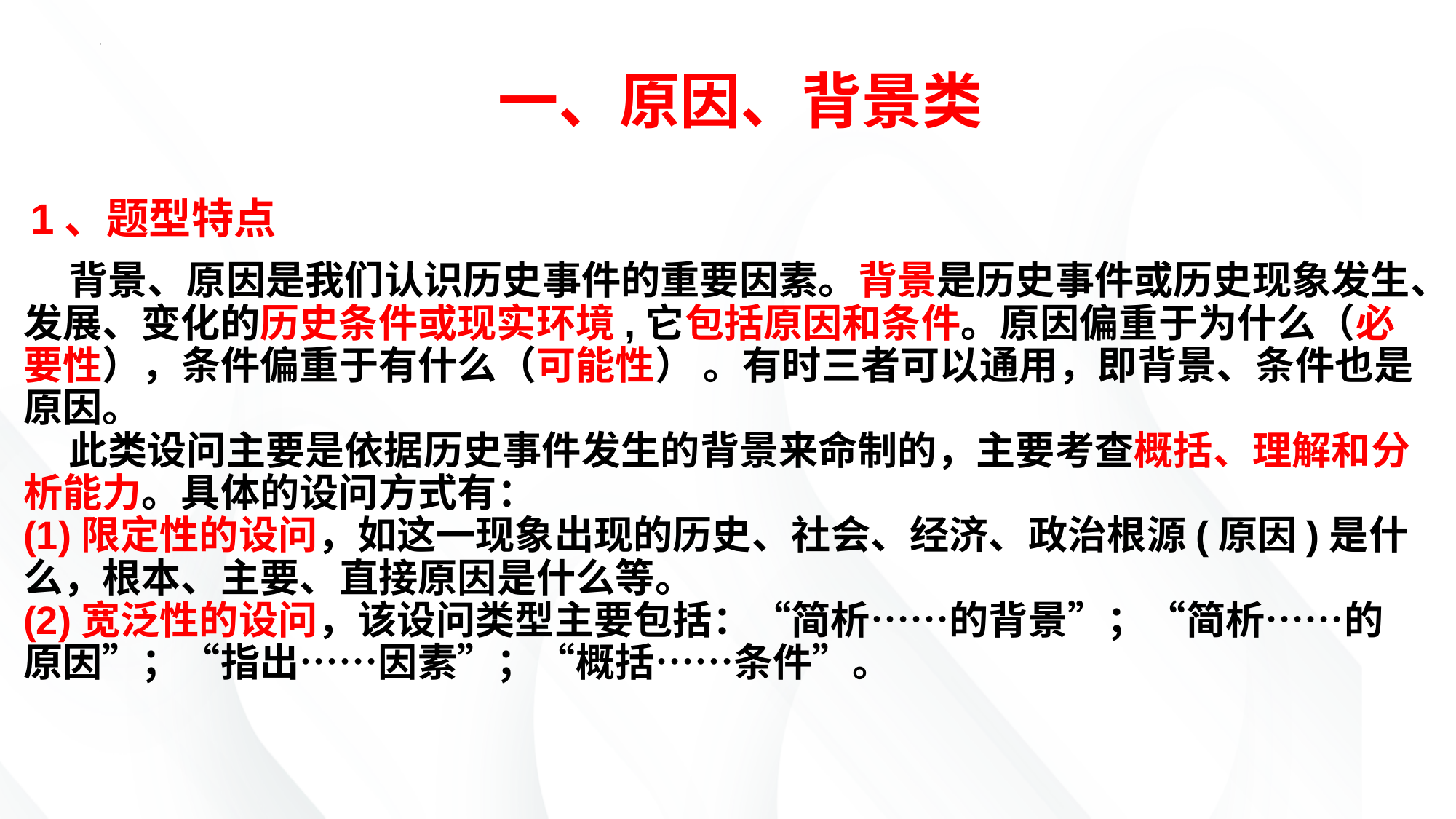

一、原因、背景类
1、题型特点
    背景、原因是我们认识历史事件的重要因素。背景是历史事件或历史现象发生、发展、变化的历史条件或现实环境,它包括原因和条件。原因偏重于为什么（必要性），条件偏重于有什么（可能性） 。有时三者可以通用，即背景、条件也是原因。
    此类设问主要是依据历史事件发生的背景来命制的，主要考查概括、理解和分析能力。具体的设问方式有：
(1)限定性的设问，如这一现象出现的历史、社会、经济、政治根源(原因)是什么，根本、主要、直接原因是什么等。
(2)宽泛性的设问，该设问类型主要包括：“简析……的背景”；“简析……的原因”；“指出……因素”；“概括……条件”。